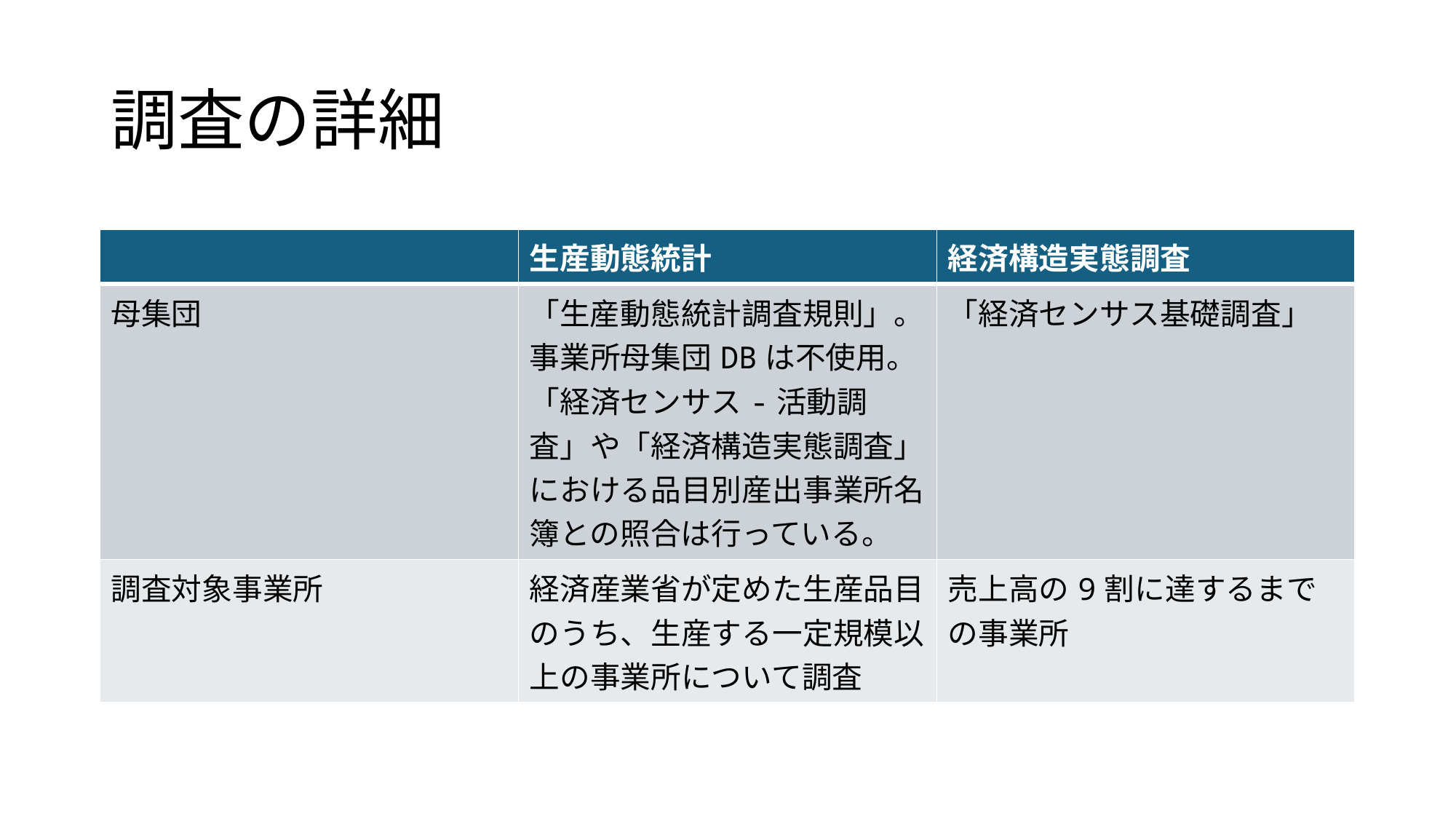

# 調査の詳細
|  | 生産動態統計 | 経済構造実態調査 |
| --- | --- | --- |
| 母集団 | 「生産動態統計調査規則」。事業所母集団DBは不使用。「経済センサス-活動調査」や「経済構造実態調査」における品目別産出事業所名簿との照合は行っている。 | 「経済センサス基礎調査」 |
| 調査対象事業所 | 経済産業省が定めた生産品目のうち、生産する一定規模以上の事業所について調査 | 売上高の9割に達するまでの事業所 |